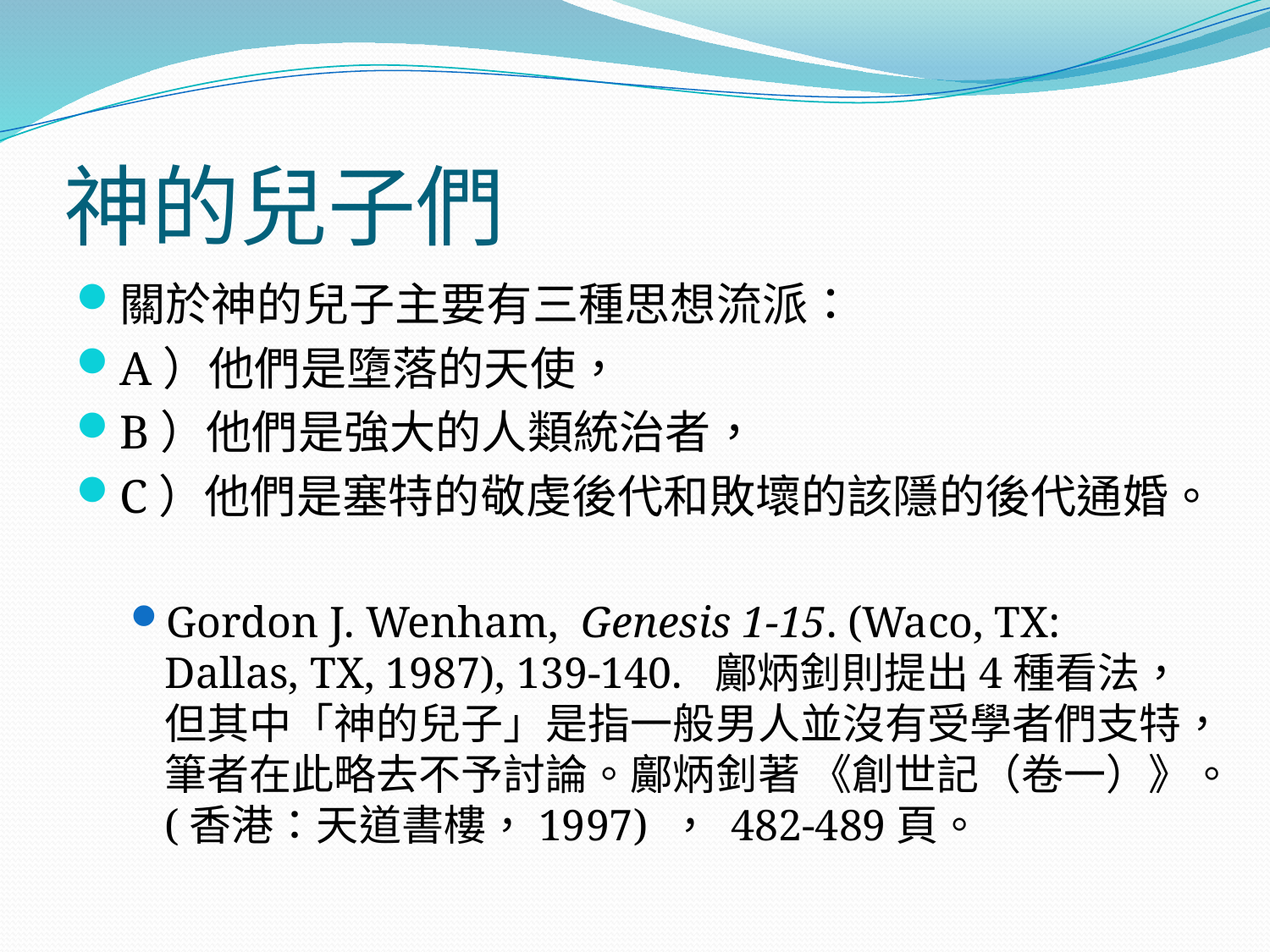

# 神的兒子們
關於神的兒子主要有三種思想流派：
A）他們是墮落的天使，
B）他們是強大的人類統治者，
C）他們是塞特的敬虔後代和敗壞的該隱的後代通婚。

Gordon J. Wenham,  Genesis 1-15. (Waco, TX: Dallas, TX, 1987), 139-140.  鄺炳釗則提出4種看法，但其中「神的兒子」是指一般男人並沒有受學者們支特，筆者在此略去不予討論。鄺炳釗著 《創世記（卷一）》。(香港：天道書樓，1997) ， 482-489頁。